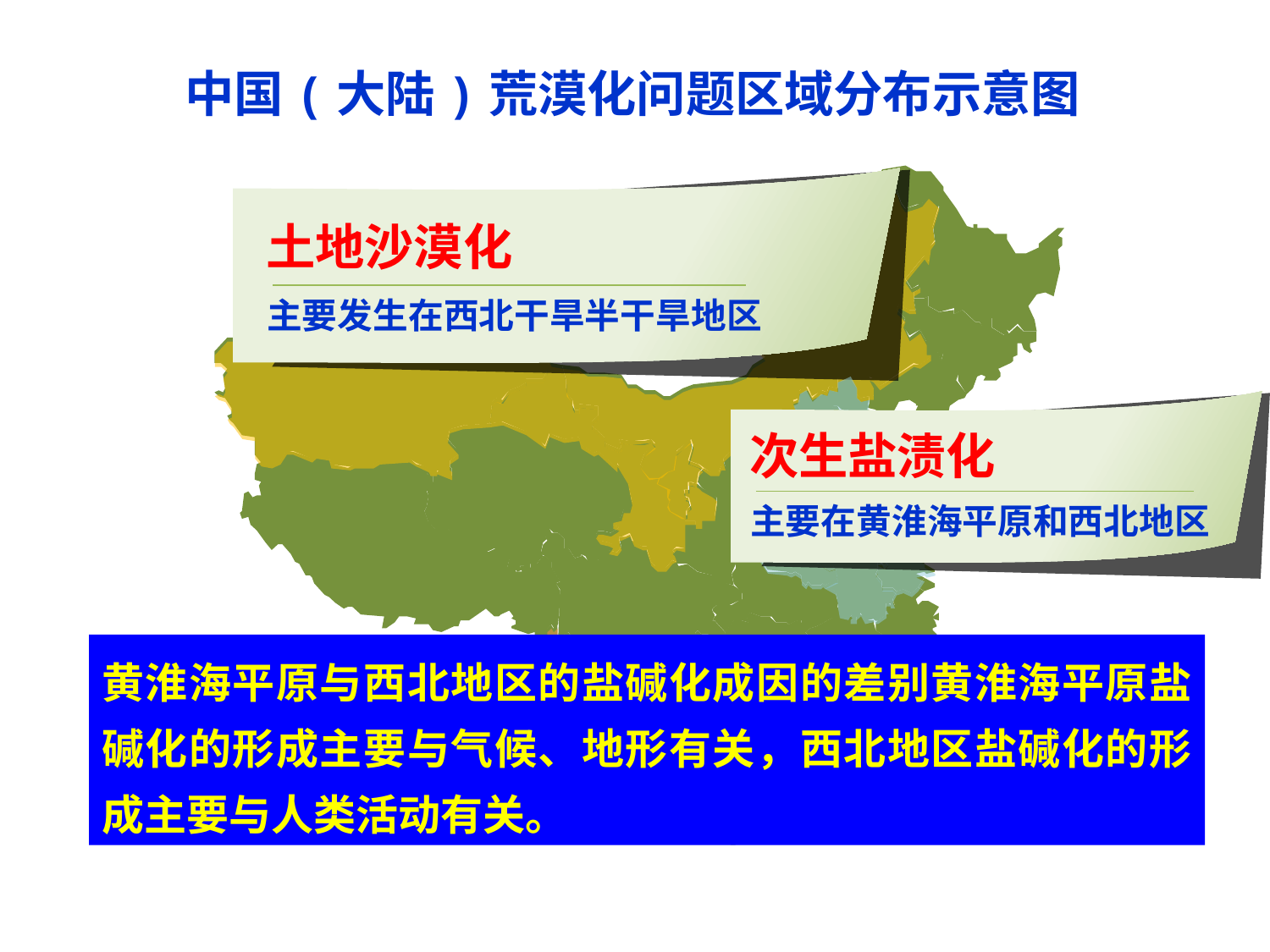

中国(大陆)荒漠化问题区域分布示意图

土地沙漠化

主要发生在西北干旱半干旱地区

次生盐渍化

主要在黄淮海平原和西北地区

黄淮海平原与西北地区的盐碱化成因的差别黄淮海平原盐碱化的形成主要与气候、地形有关，西北地区盐碱化的形成主要与人类活动有关。

石质荒漠化

主要发生在西南喀斯特地区